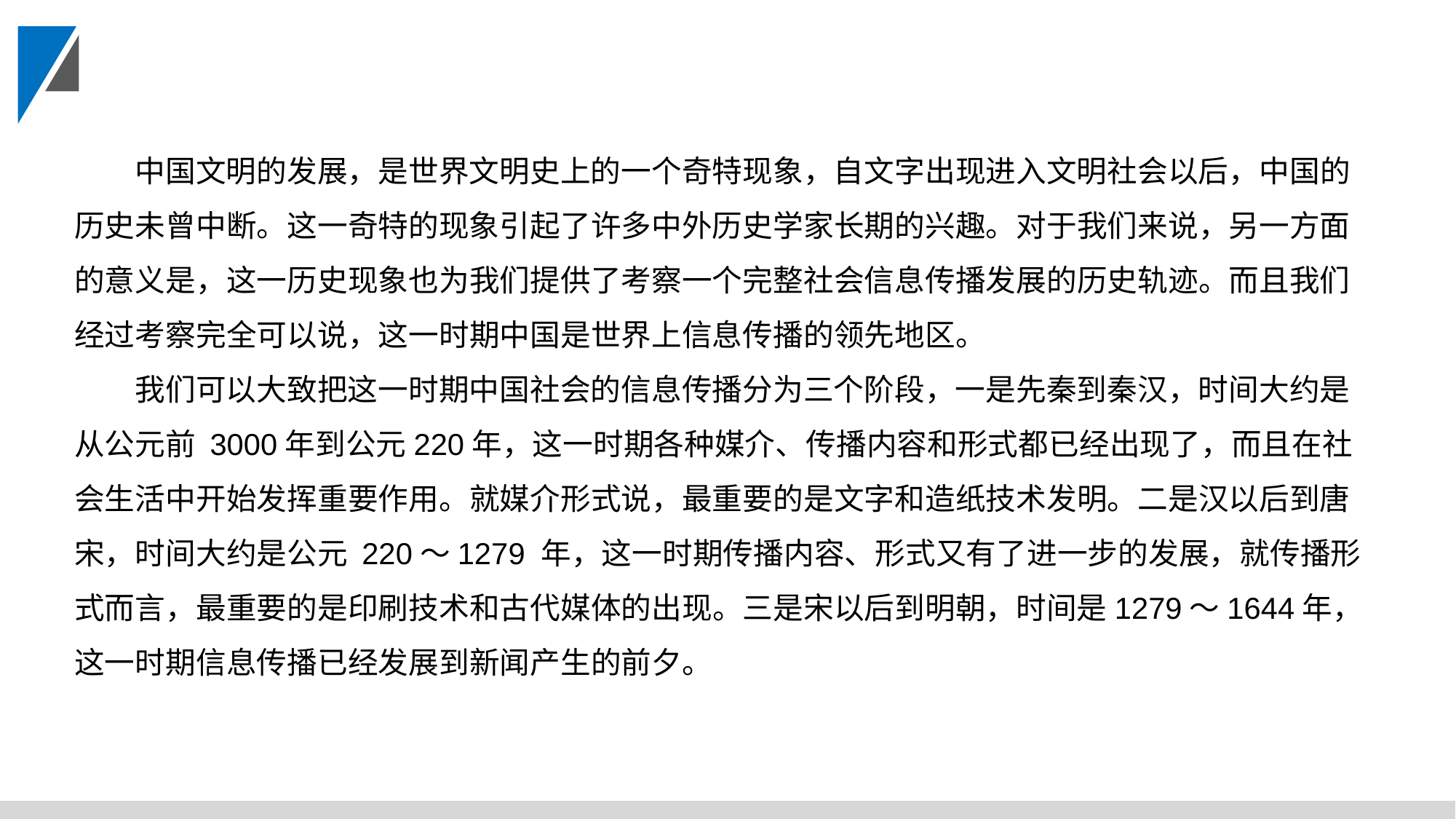

中国文明的发展，是世界文明史上的一个奇特现象，自文字出现进入文明社会以后，中国的历史未曾中断。这一奇特的现象引起了许多中外历史学家长期的兴趣。对于我们来说，另一方面的意义是，这一历史现象也为我们提供了考察一个完整社会信息传播发展的历史轨迹。而且我们经过考察完全可以说，这一时期中国是世界上信息传播的领先地区。
我们可以大致把这一时期中国社会的信息传播分为三个阶段，一是先秦到秦汉，时间大约是从公元前 3000年到公元220年，这一时期各种媒介、传播内容和形式都已经出现了，而且在社会生活中开始发挥重要作用。就媒介形式说，最重要的是文字和造纸技术发明。二是汉以后到唐宋，时间大约是公元 220～1279 年，这一时期传播内容、形式又有了进一步的发展，就传播形式而言，最重要的是印刷技术和古代媒体的出现。三是宋以后到明朝，时间是1279～1644年，这一时期信息传播已经发展到新闻产生的前夕。